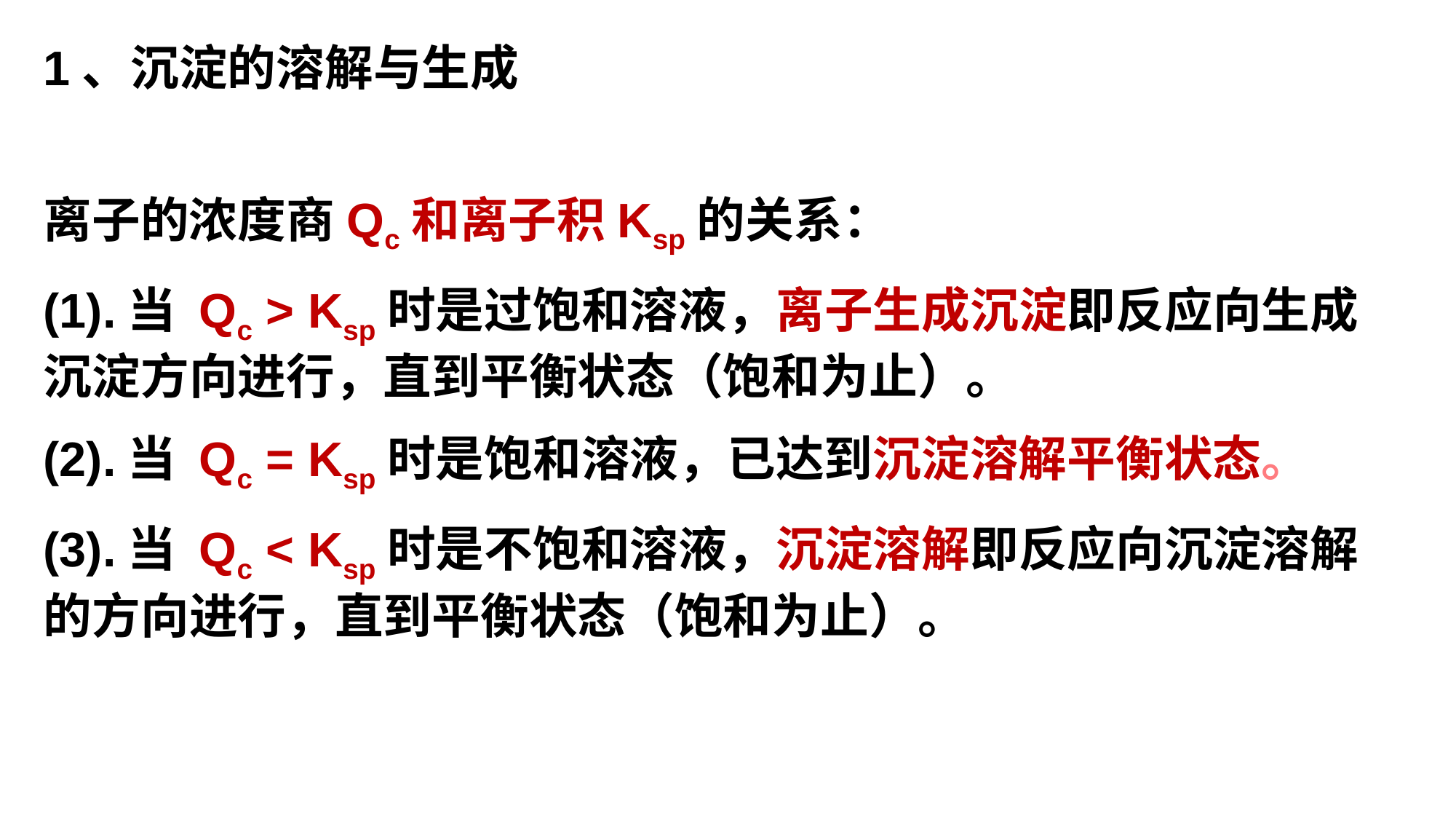

1、沉淀的溶解与生成
离子的浓度商Qc和离子积Ksp的关系：
(1).当 Qc > Ksp时是过饱和溶液，离子生成沉淀即反应向生成沉淀方向进行，直到平衡状态（饱和为止）。
(2).当 Qc = Ksp时是饱和溶液，已达到沉淀溶解平衡状态。
(3).当 Qc < Ksp时是不饱和溶液，沉淀溶解即反应向沉淀溶解的方向进行，直到平衡状态（饱和为止）。